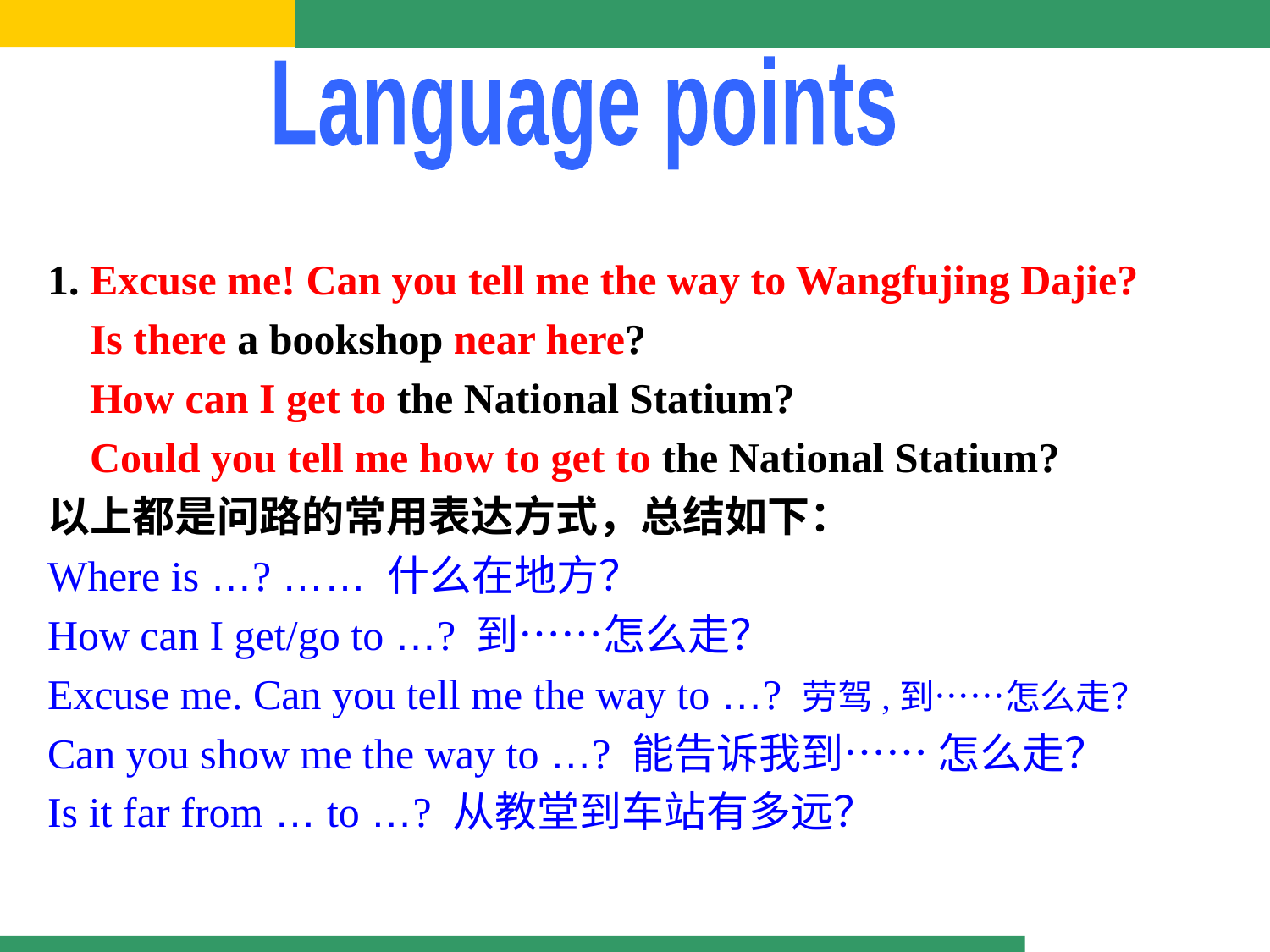

Language points
1. Excuse me! Can you tell me the way to Wangfujing Dajie?
    Is there a bookshop near here?
    How can I get to the National Statium?
    Could you tell me how to get to the National Statium?
以上都是问路的常用表达方式，总结如下：
Where is …? …… 什么在地方？
How can I get/go to …? 到……怎么走？
Excuse me. Can you tell me the way to …? 劳驾,到……怎么走？
Can you show me the way to …? 能告诉我到…… 怎么走？
Is it far from … to …? 从教堂到车站有多远？